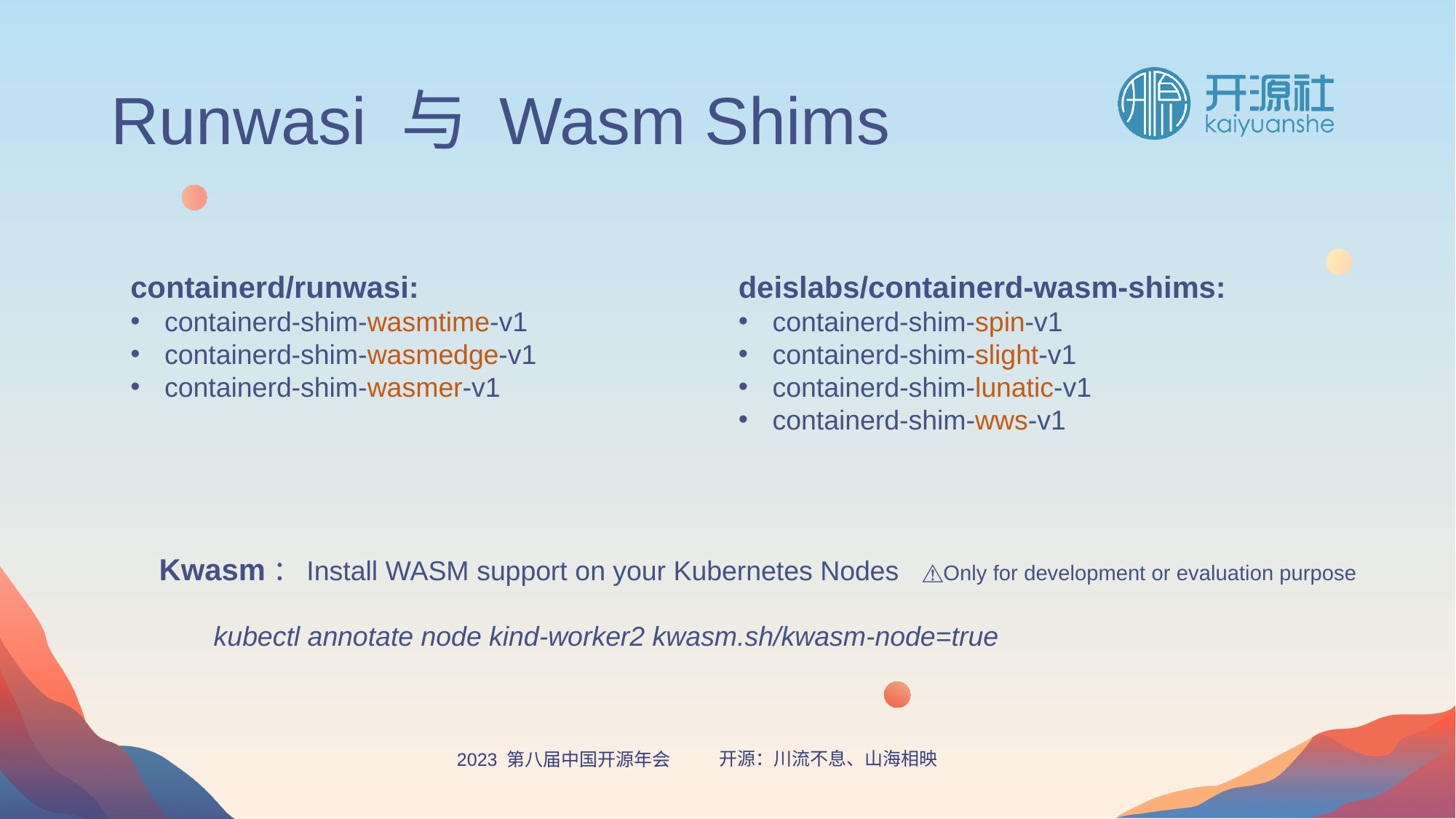

# Runwasi 与 Wasm Shims
containerd/runwasi:
containerd-shim-wasmtime-v1
containerd-shim-wasmedge-v1
containerd-shim-wasmer-v1
deislabs/containerd-wasm-shims:
containerd-shim-spin-v1
containerd-shim-slight-v1
containerd-shim-lunatic-v1
containerd-shim-wws-v1
Kwasm：Install WASM support on your Kubernetes Nodes   ⚠️Only for development or evaluation purpose

kubectl annotate node kind-worker2 kwasm.sh/kwasm-node=true